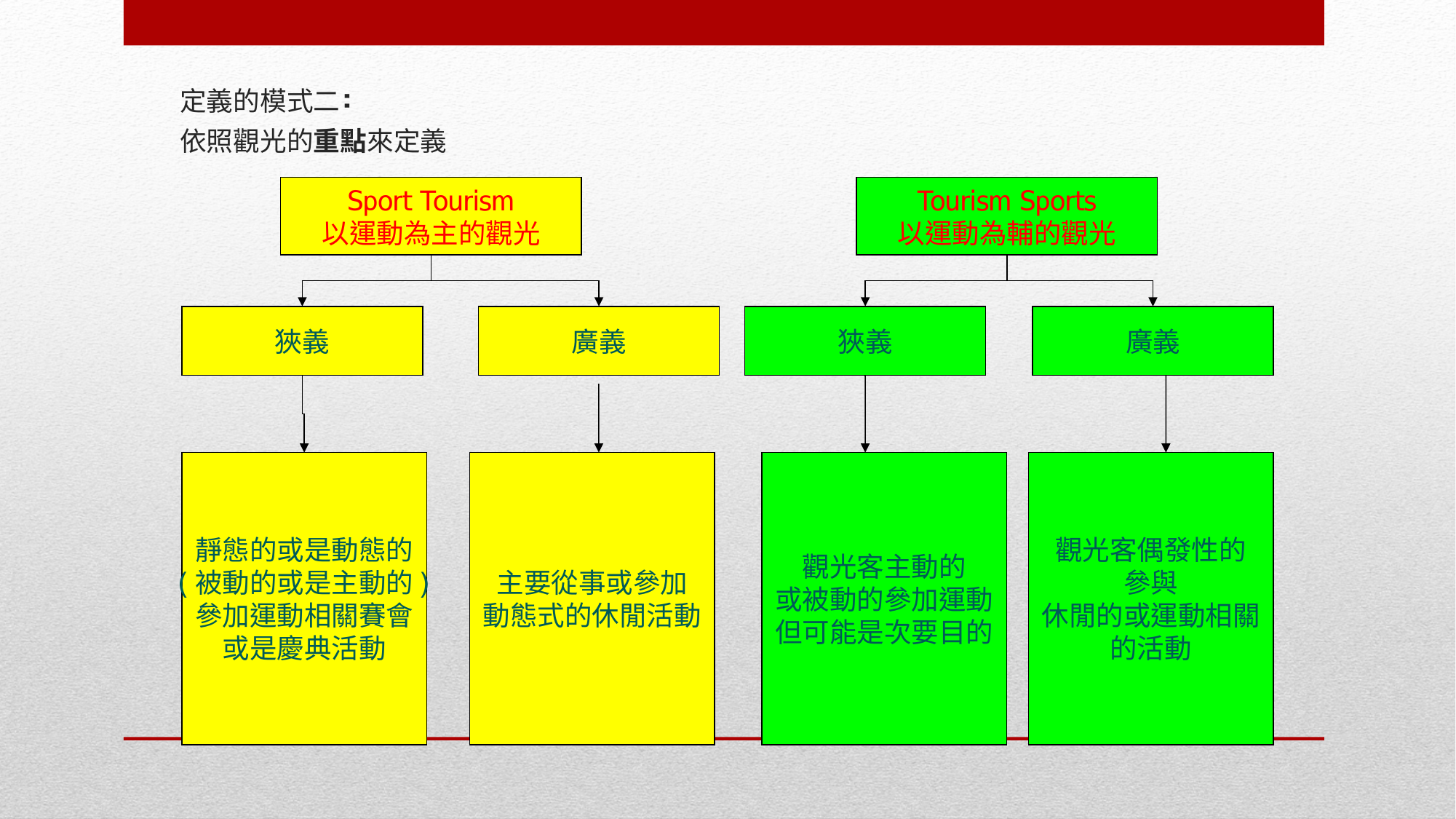

# 定義的模式二: 依照觀光的重點來定義

Sport Tourism
以運動為主的觀光
Tourism Sports
以運動為輔的觀光
狹義
廣義
狹義
廣義

靜態的或是動態的
(被動的或是主動的)
參加運動相關賽會
或是慶典活動
主要從事或參加
動態式的休閒活動

觀光客主動的
或被動的參加運動
但可能是次要目的
觀光客偶發性的
參與
休閒的或運動相關
的活動